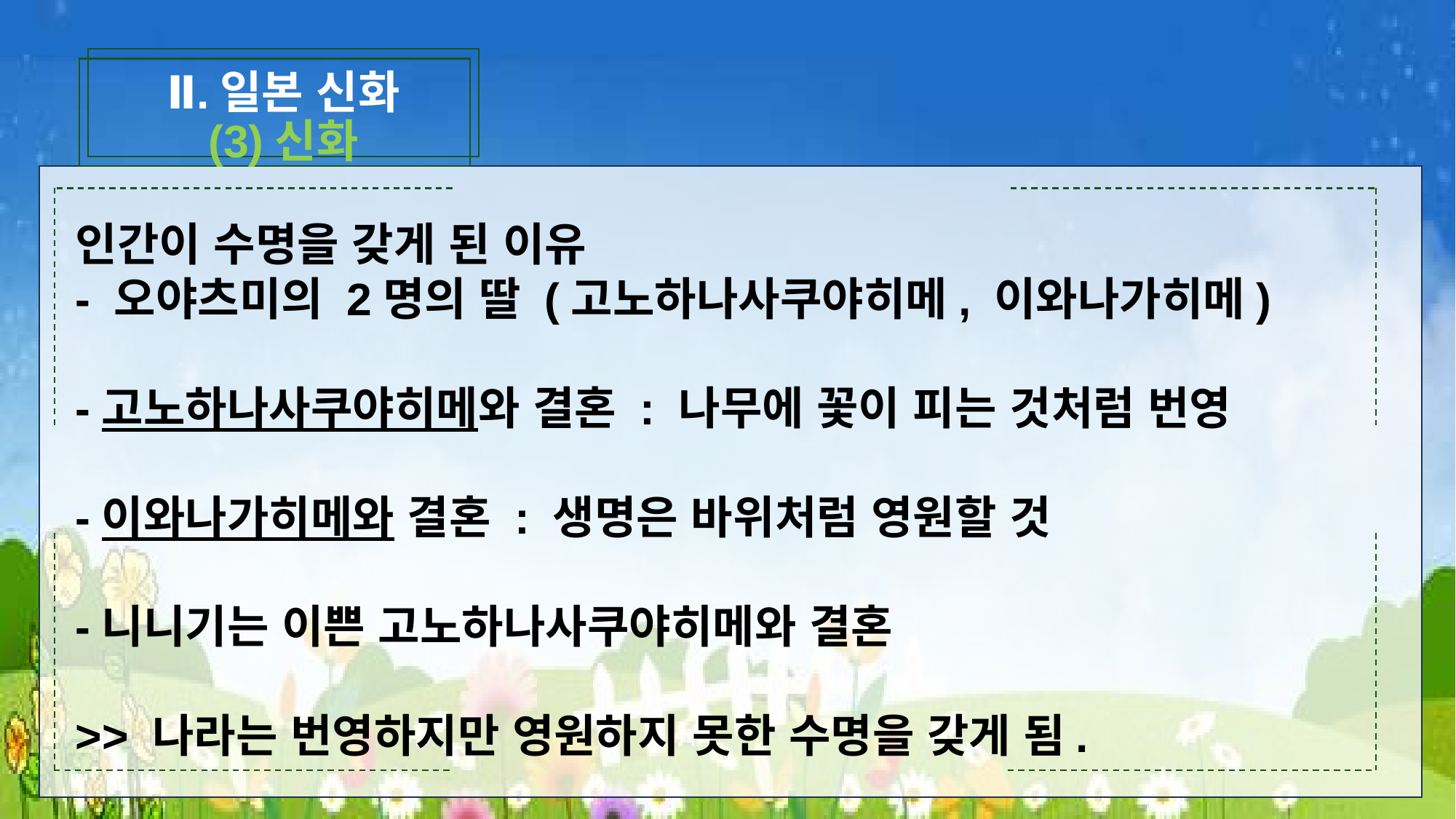

Ⅱ.일본 신화
(3)신화

인간이 수명을 갖게 된 이유
- 오야츠미의 2명의 딸 (고노하나사쿠야히메, 이와나가히메)

-고노하나사쿠야히메와 결혼 : 나무에 꽃이 피는 것처럼 번영

-이와나가히메와 결혼 : 생명은 바위처럼 영원할 것

-니니기는 이쁜 고노하나사쿠야히메와 결혼

>> 나라는 번영하지만 영원하지 못한 수명을 갖게 됨.